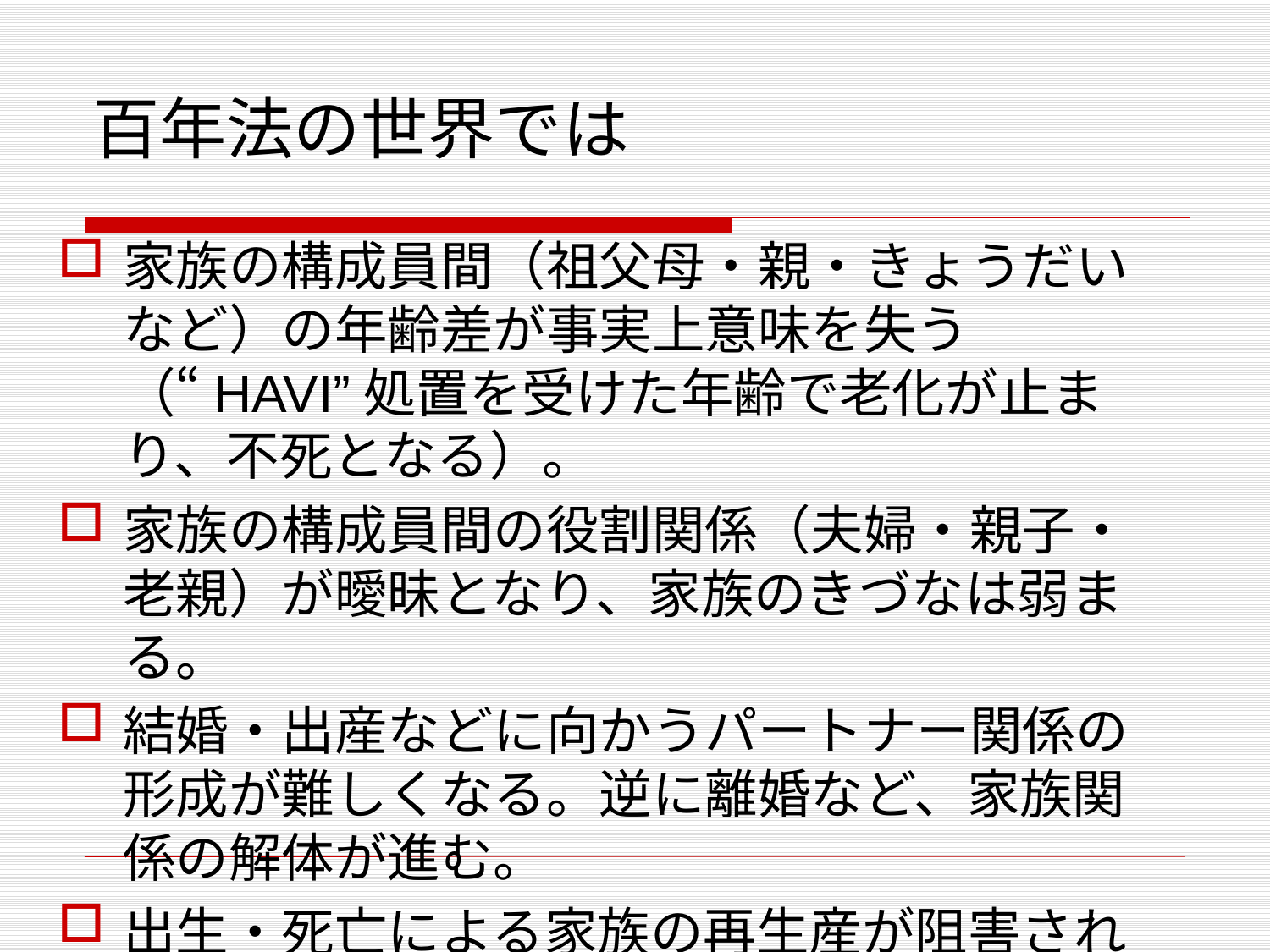

# 百年法の世界では
家族の構成員間（祖父母・親・きょうだいなど）の年齢差が事実上意味を失う（“HAVI”処置を受けた年齢で老化が止まり、不死となる）。
家族の構成員間の役割関係（夫婦・親子・老親）が曖昧となり、家族のきづなは弱まる。
結婚・出産などに向かうパートナー関係の形成が難しくなる。逆に離婚など、家族関係の解体が進む。
出生・死亡による家族の再生産が阻害される。